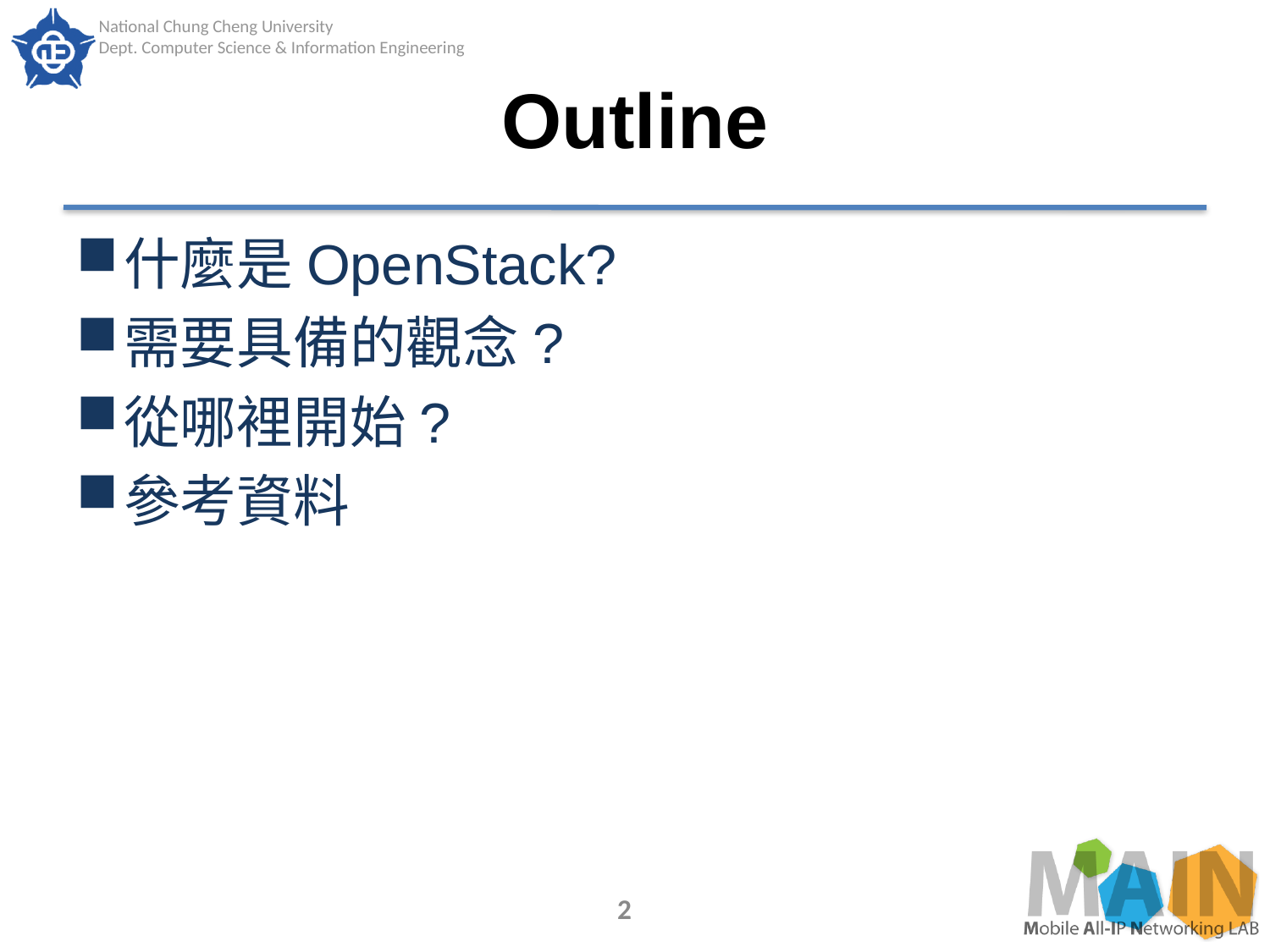

# Outline
什麼是OpenStack?
需要具備的觀念?
從哪裡開始?
參考資料

2